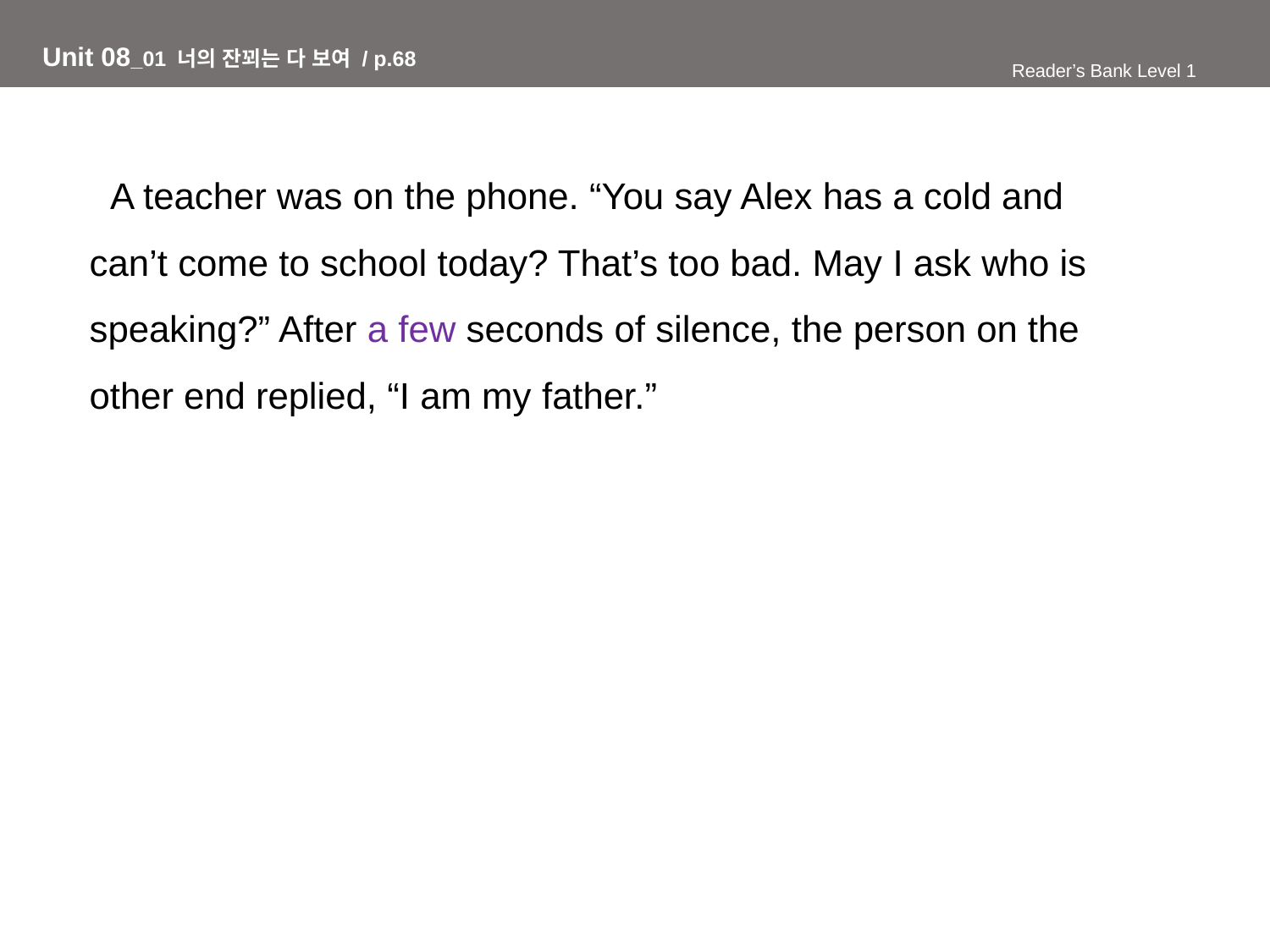

# Unit 08_01 너의 잔꾀는 다 보여 / p.68
Reader’s Bank Level 1

  A teacher was on the phone. “You say Alex has a cold and
can’t come to school today? That’s too bad. May I ask who is
speaking?” After a few seconds of silence, the person on the
other end replied, “I am my father.”